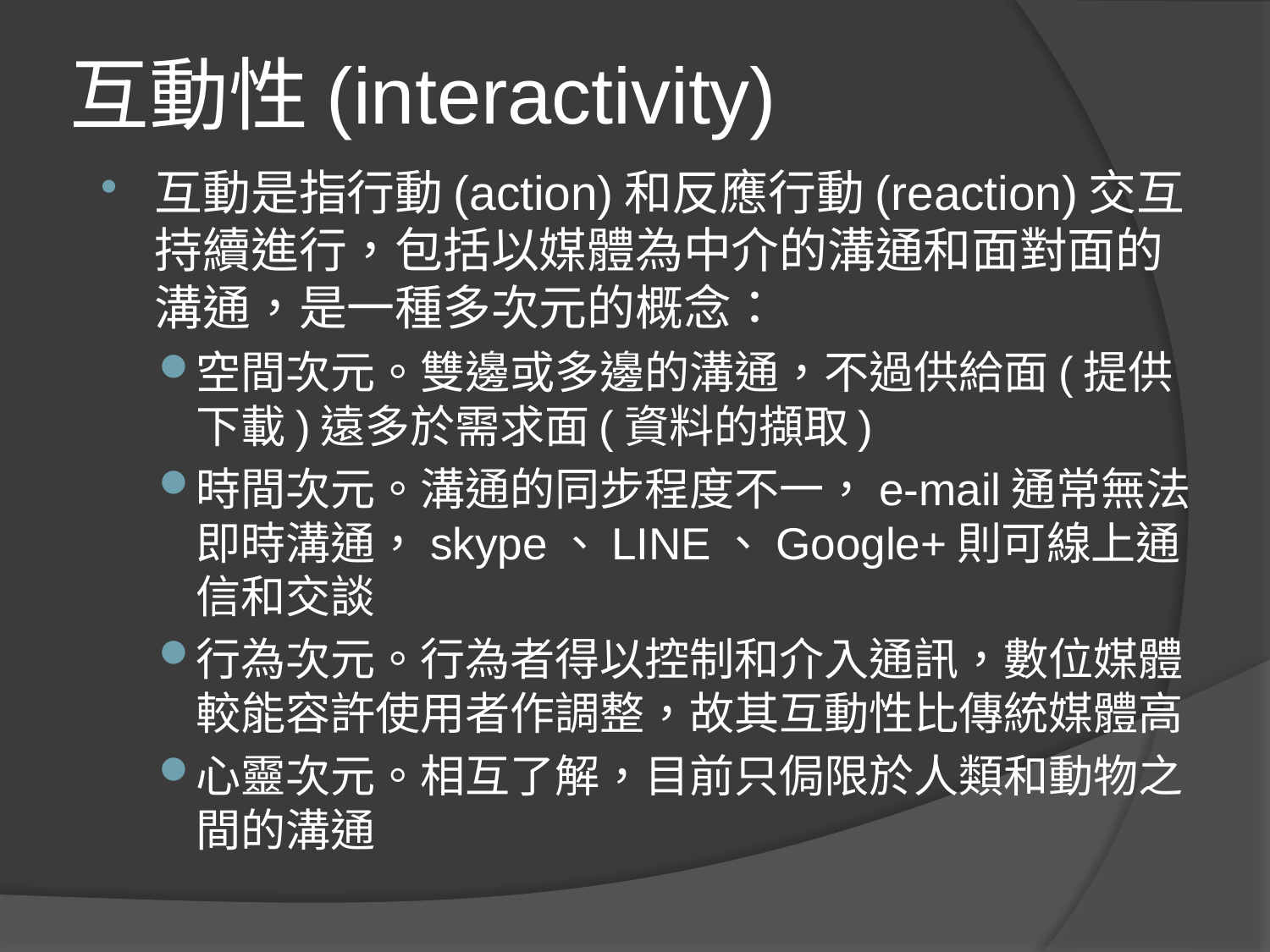

# 互動性(interactivity)
互動是指行動(action)和反應行動(reaction)交互持續進行，包括以媒體為中介的溝通和面對面的溝通，是一種多次元的概念：
空間次元。雙邊或多邊的溝通，不過供給面(提供下載)遠多於需求面(資料的擷取)
時間次元。溝通的同步程度不一，e-mail通常無法即時溝通，skype、LINE、Google+則可線上通信和交談
行為次元。行為者得以控制和介入通訊，數位媒體較能容許使用者作調整，故其互動性比傳統媒體高
心靈次元。相互了解，目前只侷限於人類和動物之間的溝通